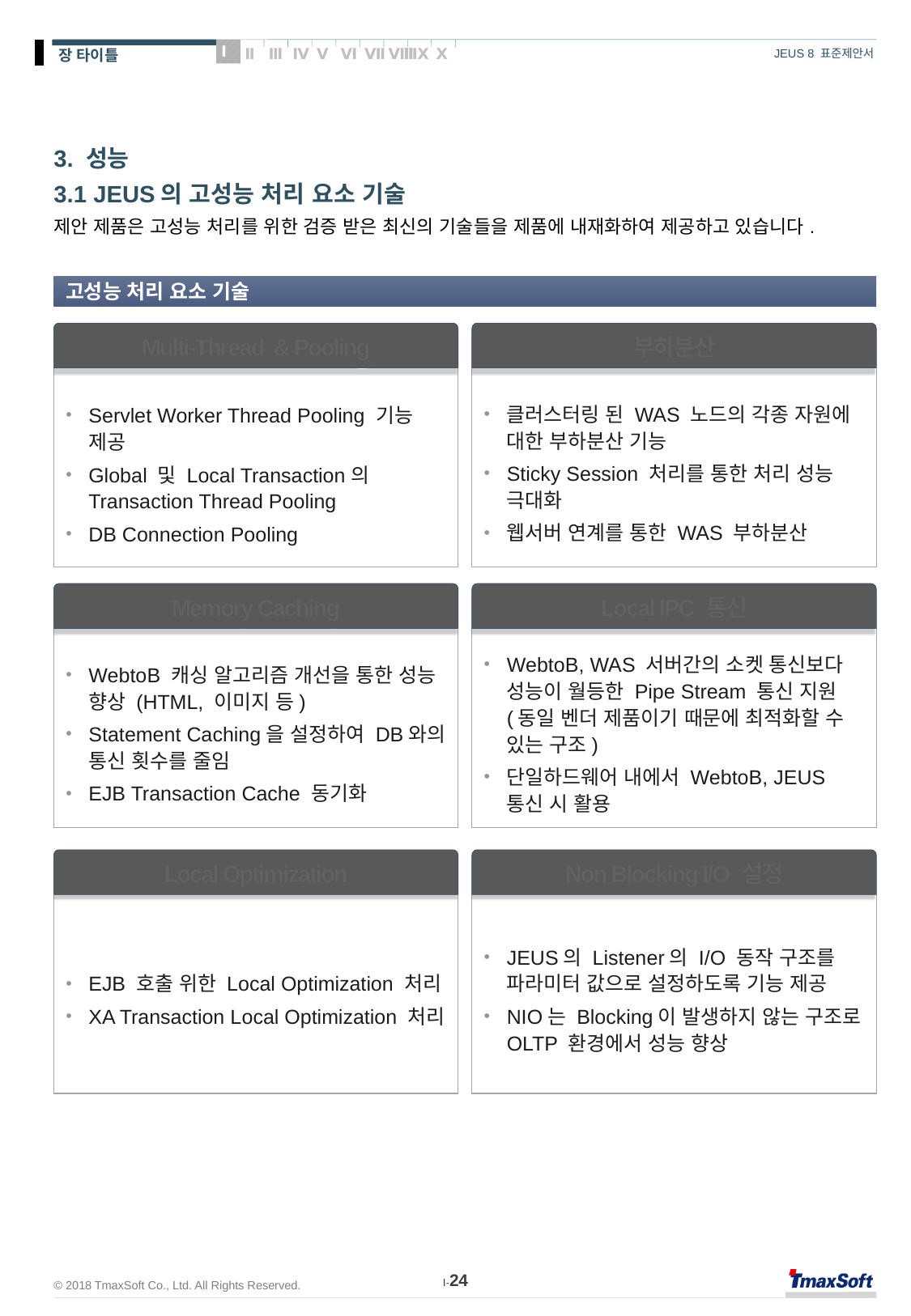

# 3. 성능 3.1 JEUS의 고성능 처리 요소 기술

제안 제품은 고성능 처리를 위한 검증 받은 최신의 기술들을 제품에 내재화하여 제공하고 있습니다.
고성능 처리 요소 기술
Multi-Thread  & Pooling
부하분산
클러스터링 된 WAS 노드의 각종 자원에 대한 부하분산 기능
Sticky Session 처리를 통한 처리 성능 극대화
웹서버 연계를 통한 WAS 부하분산

Servlet Worker Thread Pooling 기능 제공
Global 및 Local Transaction의 Transaction Thread Pooling
DB Connection Pooling

Memory Caching
Local IPC 통신
WebtoB, WAS 서버간의 소켓 통신보다 성능이 월등한 Pipe Stream 통신 지원 (동일 벤더 제품이기 때문에 최적화할 수 있는 구조)
단일하드웨어 내에서 WebtoB, JEUS 통신 시 활용

WebtoB 캐싱 알고리즘 개선을 통한 성능 향상 (HTML, 이미지 등)
Statement Caching을 설정하여 DB와의 통신 횟수를 줄임
EJB Transaction Cache 동기화

Local Optimization
Non Blocking I/O 설정
JEUS의 Listener의 I/O 동작 구조를 파라미터 값으로 설정하도록 기능 제공
NIO는 Blocking이 발생하지 않는 구조로 OLTP 환경에서 성능 향상

EJB 호출 위한 Local Optimization 처리
XA Transaction Local Optimization 처리